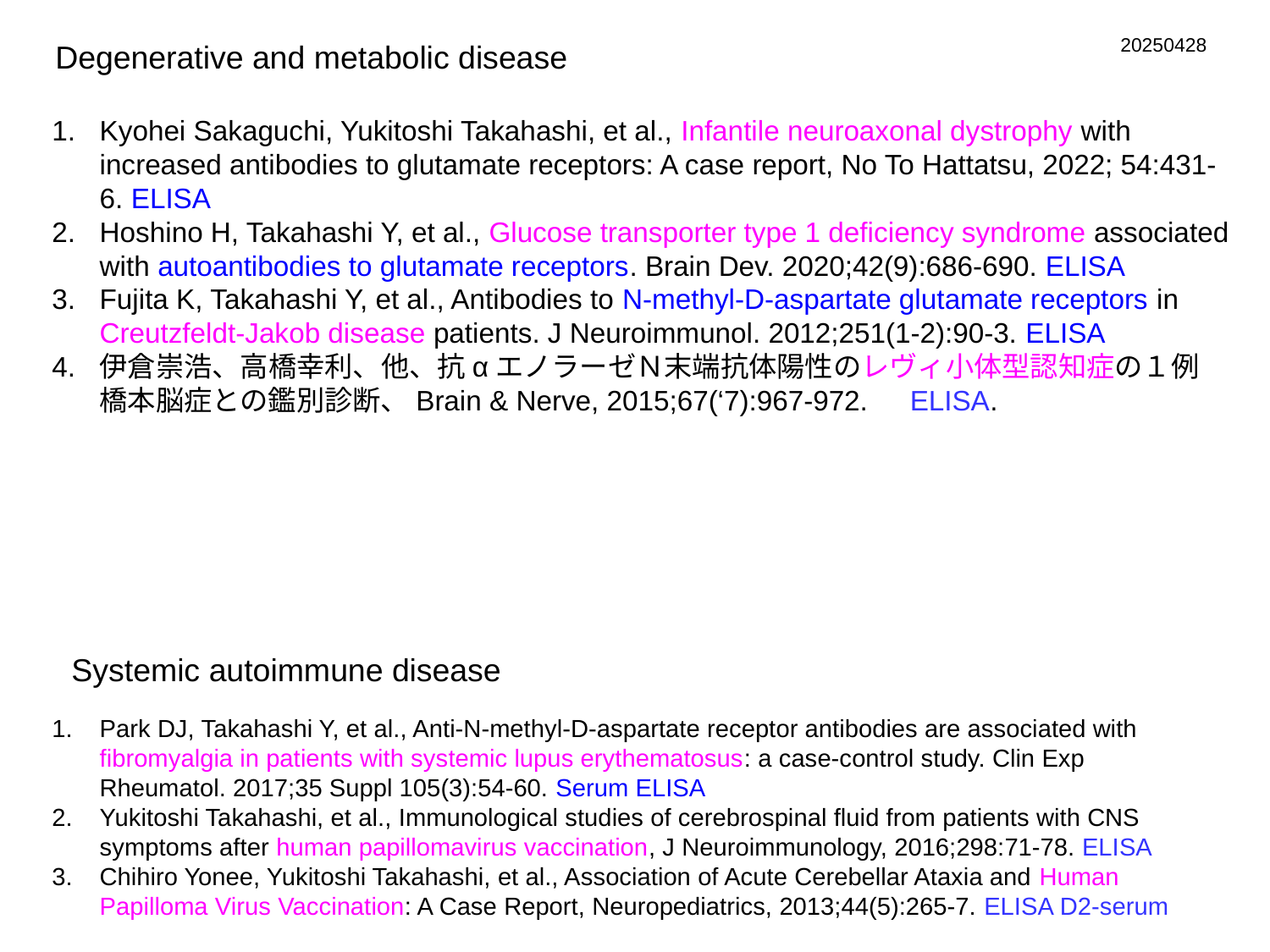

20250428
Degenerative and metabolic disease
Kyohei Sakaguchi, Yukitoshi Takahashi, et al., Infantile neuroaxonal dystrophy with increased antibodies to glutamate receptors: A case report, No To Hattatsu, 2022; 54:431-6. ELISA
Hoshino H, Takahashi Y, et al., Glucose transporter type 1 deficiency syndrome associated with autoantibodies to glutamate receptors. Brain Dev. 2020;42(9):686-690. ELISA
Fujita K, Takahashi Y, et al., Antibodies to N-methyl-D-aspartate glutamate receptors in Creutzfeldt-Jakob disease patients. J Neuroimmunol. 2012;251(1-2):90-3. ELISA
伊倉崇浩、高橋幸利、他、抗αエノラーゼＮ末端抗体陽性のレヴィ小体型認知症の１例　橋本脳症との鑑別診断、Brain & Nerve, 2015;67(‘7):967-972.　ELISA.

Systemic autoimmune disease
Park DJ, Takahashi Y, et al., Anti-N-methyl-D-aspartate receptor antibodies are associated with fibromyalgia in patients with systemic lupus erythematosus: a case-control study. Clin Exp Rheumatol. 2017;35 Suppl 105(3):54-60. Serum ELISA
Yukitoshi Takahashi, et al., Immunological studies of cerebrospinal fluid from patients with CNS symptoms after human papillomavirus vaccination, J Neuroimmunology, 2016;298:71-78. ELISA
Chihiro Yonee, Yukitoshi Takahashi, et al., Association of Acute Cerebellar Ataxia and Human Papilloma Virus Vaccination: A Case Report, Neuropediatrics, 2013;44(5):265-7. ELISA D2-serum